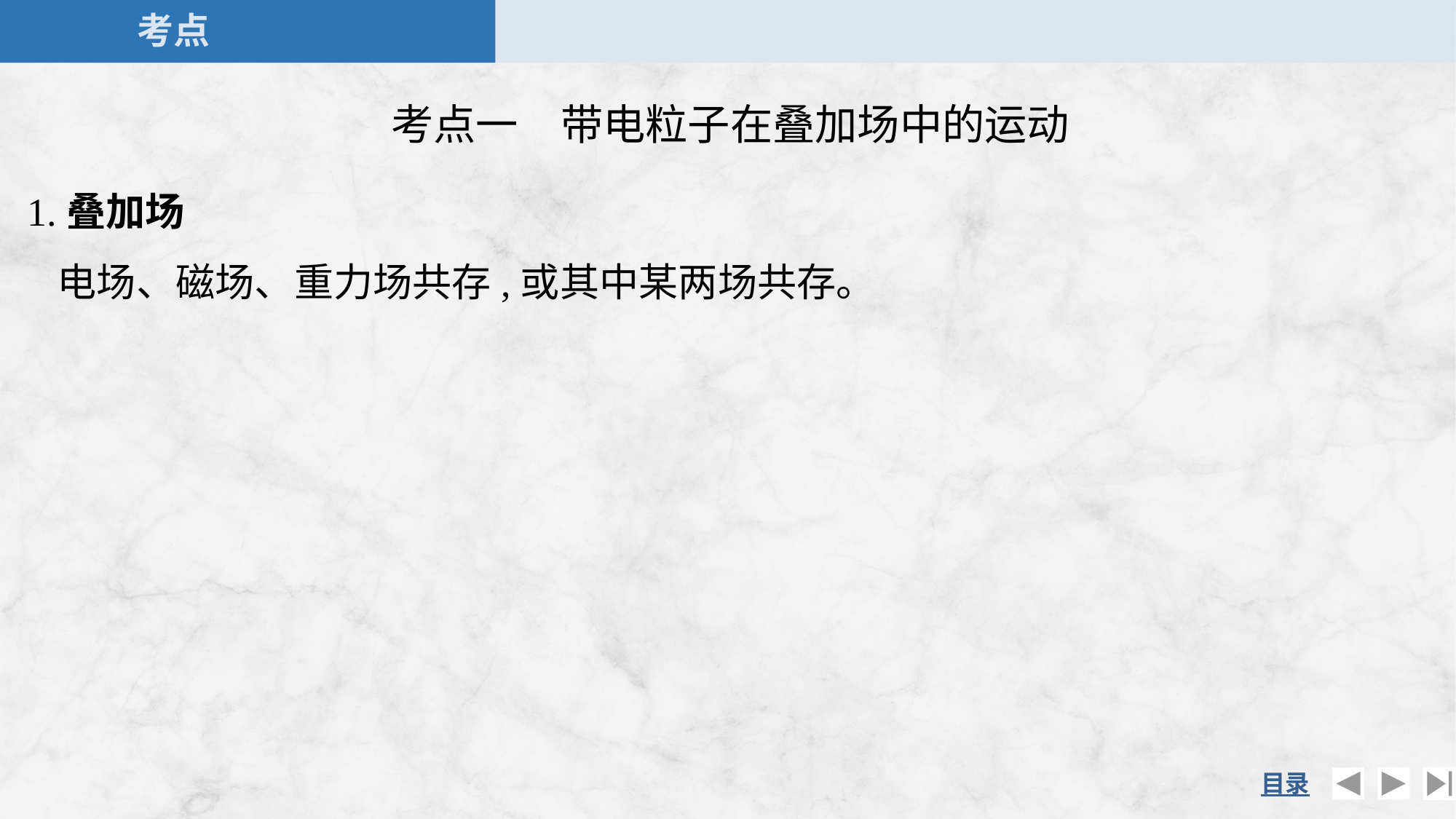

考点一　带电粒子在叠加场中的运动
1.叠加场
	电场、磁场、重力场共存,或其中某两场共存。